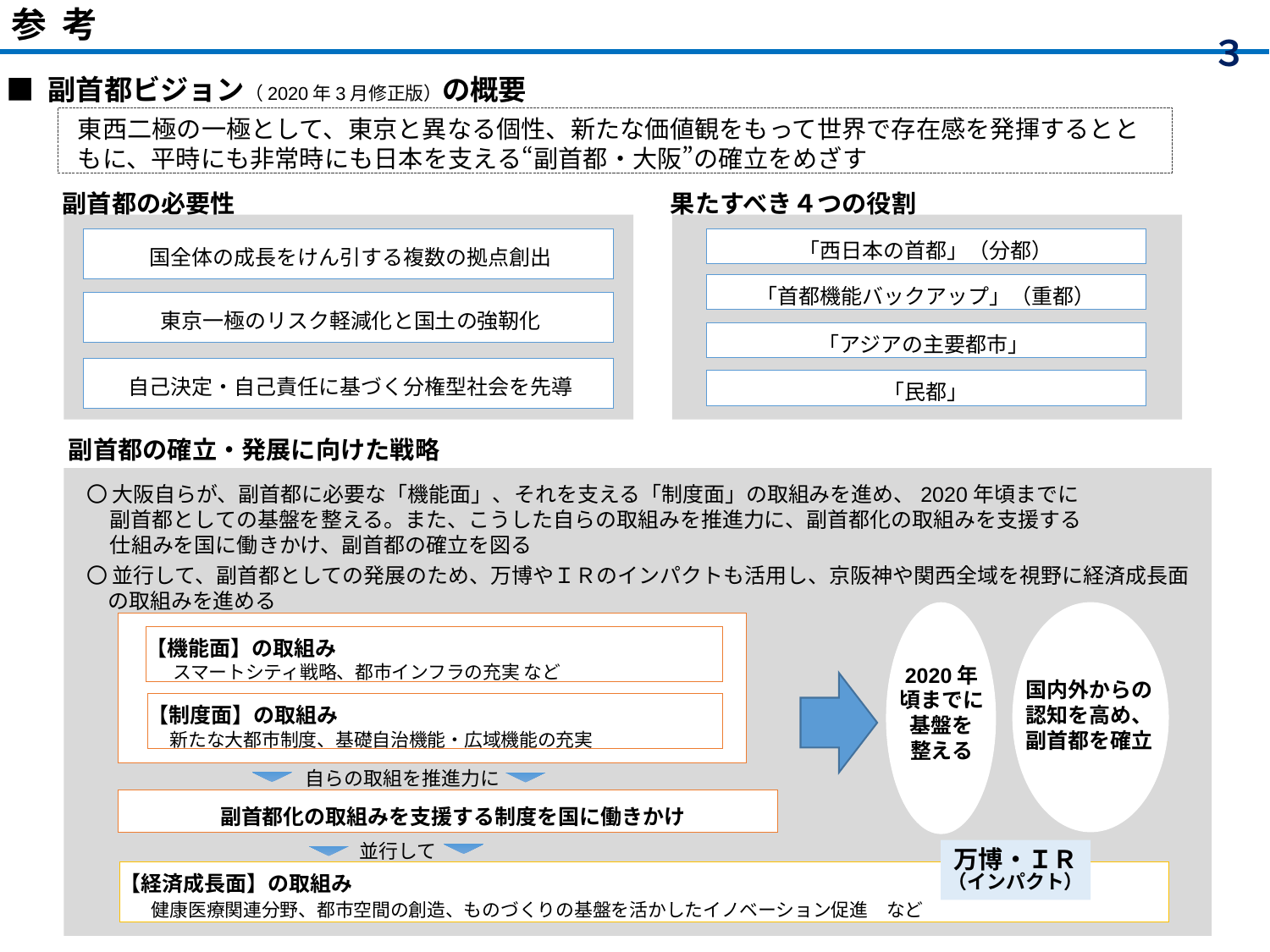

参  考
 ３
■ 副首都ビジョン（2020年3月修正版）の概要
東西二極の一極として、東京と異なる個性、新たな価値観をもって世界で存在感を発揮するとともに、平時にも非常時にも日本を支える“副首都・大阪”の確立をめざす
副首都の必要性
果たすべき４つの役割

「西日本の首都」（分都）
国全体の成長をけん引する複数の拠点創出
「首都機能バックアップ」（重都）
東京一極のリスク軽減化と国土の強靭化
「アジアの主要都市」
自己決定・自己責任に基づく分権型社会を先導
「民都」
副首都の確立・発展に向けた戦略

〇 大阪自らが、副首都に必要な「機能面」、それを支える「制度面」の取組みを進め、2020年頃までに
    副首都としての基盤を整える。また、こうした自らの取組みを推進力に、副首都化の取組みを支援する
    仕組みを国に働きかけ、副首都の確立を図る
〇 並行して、副首都としての発展のため、万博やＩＲのインパクトも活用し、京阪神や関西全域を視野に経済成長面
　の取組みを進める

【機能面】の取組み

スマートシティ戦略、都市インフラの充実 など
2020年頃までに基盤を
整える
国内外からの
認知を高め、
副首都を確立

【制度面】の取組み
新たな大都市制度、基礎自治機能・広域機能の充実

自らの取組を推進力に

 副首都化の取組みを支援する制度を国に働きかけ
並行して
万博・ＩＲ
（インパクト）

【経済成長面】の取組み
健康医療関連分野、都市空間の創造、ものづくりの基盤を活かしたイノベーション促進　など